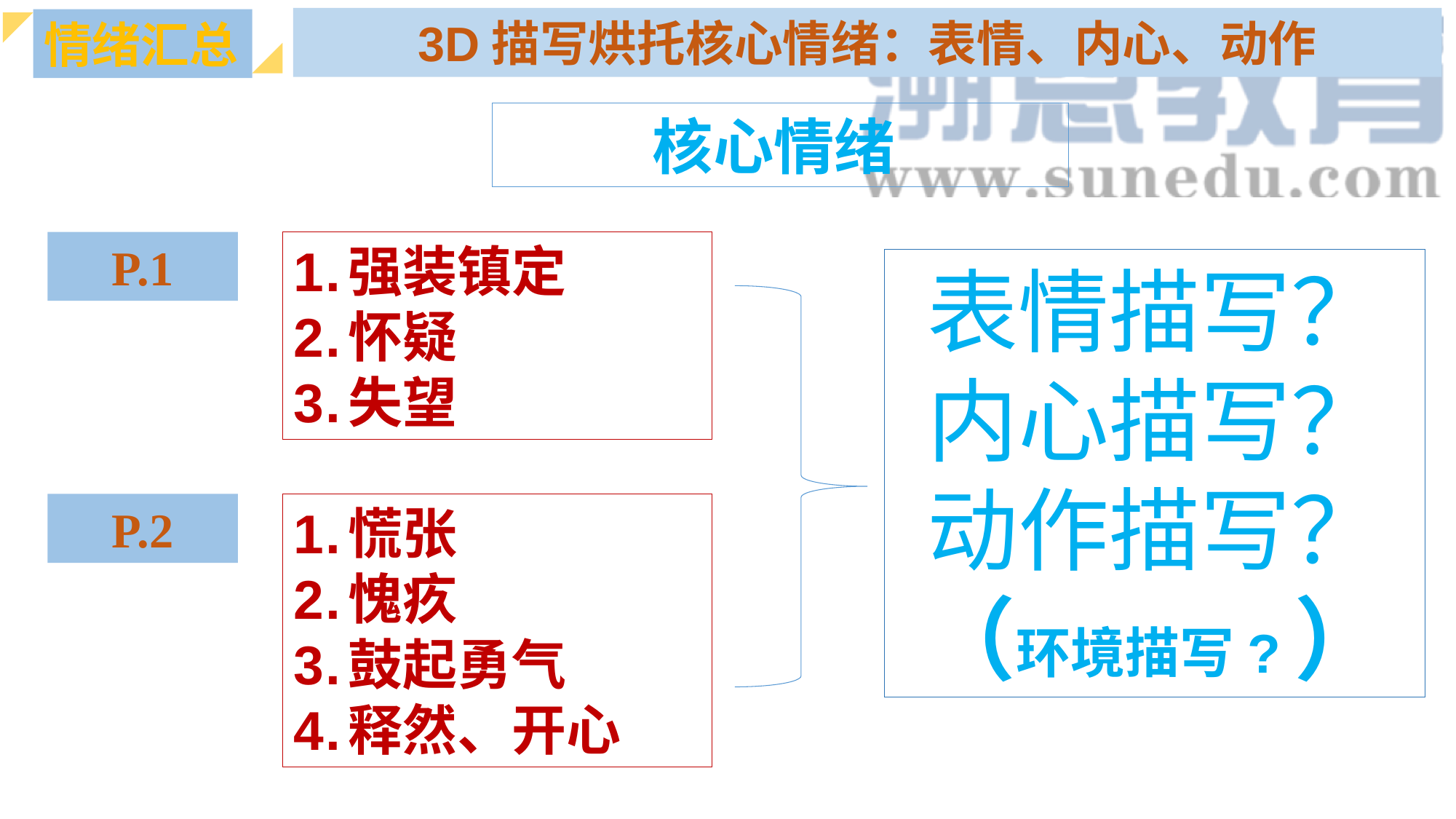

3D描写烘托核心情绪：表情、内心、动作
情绪汇总

核心情绪
P.1
强装镇定
怀疑
失望
表情描写？
内心描写？
动作描写？
（环境描写?）

P.2
慌张
愧疚
鼓起勇气
释然、开心